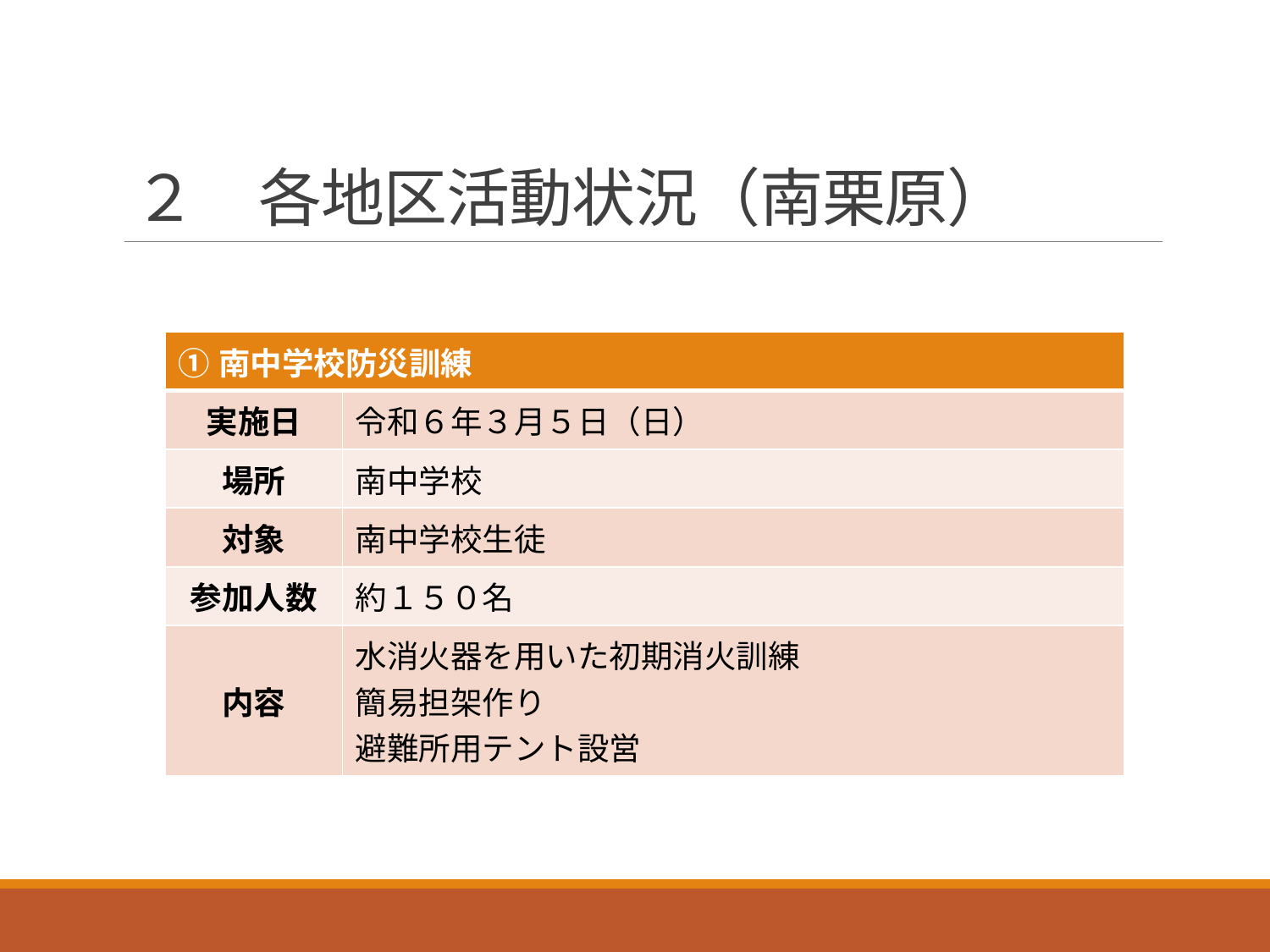

# ２　各地区活動状況（南栗原）

| ①南中学校防災訓練 |  |
| --- | --- |
| 実施日 | 令和６年３月５日（日） |
| 場所 | 南中学校 |
| 対象 | 南中学校生徒 |
| 参加人数 | 約１５０名 |
| 内容 | 水消火器を用いた初期消火訓練 簡易担架作り 避難所用テント設営 |